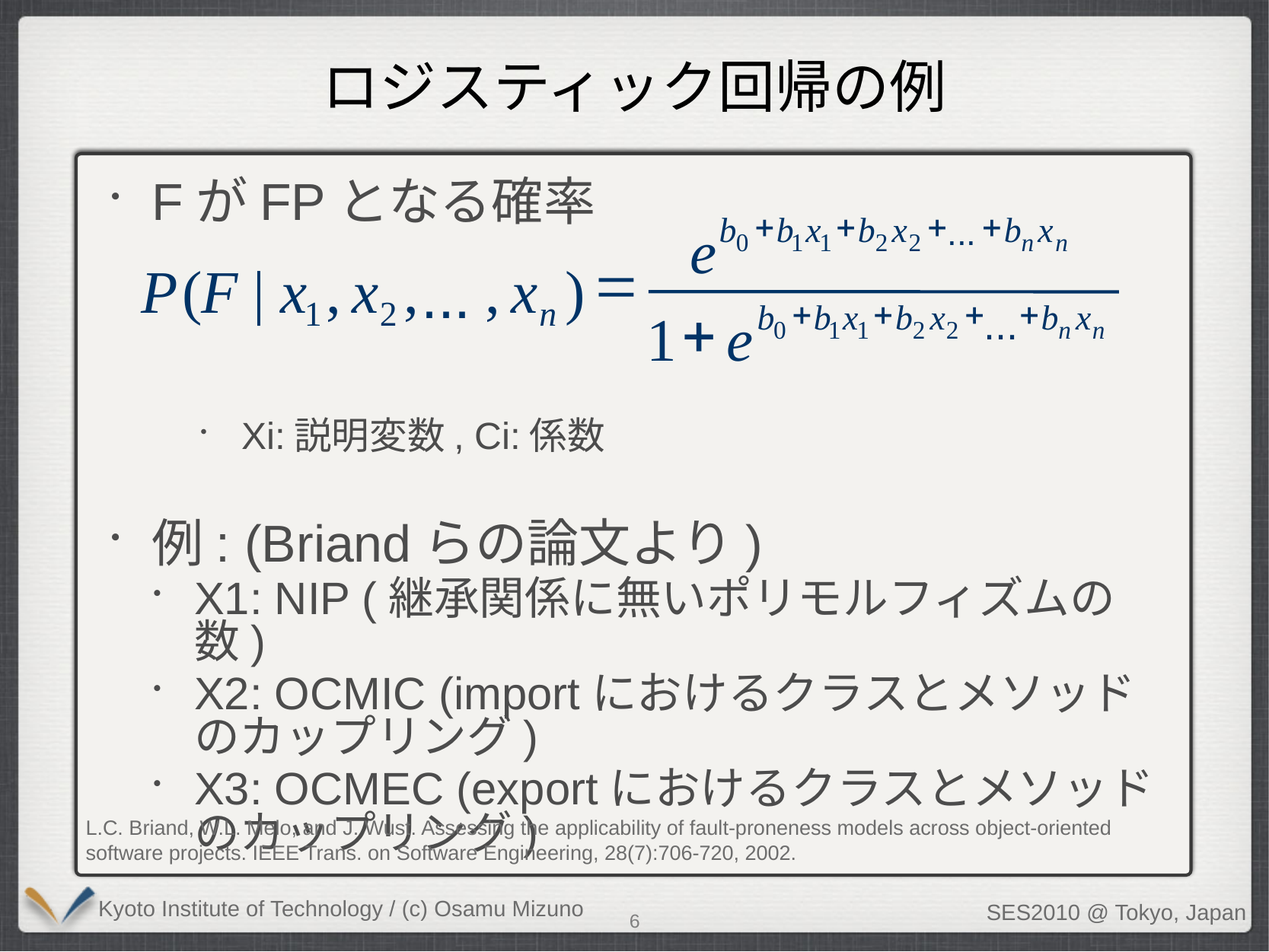

# ロジスティック回帰の例
FがFPとなる確率

Xi:説明変数, Ci:係数

例: (Briandらの論文より)
X1: NIP (継承関係に無いポリモルフィズムの数)
X2: OCMIC (importにおけるクラスとメソッドのカップリング)
X3: OCMEC (exportにおけるクラスとメソッドのカップリング)

+
+
+
+
b
b
x
b
x
b
x
...
e
0
1
1
2
2
n
n
=
P
(
F
|
x
,
x
,
,
x
)
...
1
2
n
+
+
+
+

+
b
b
x
b
x
b
x
...
1
e
0
1
1
2
2
n
n
L.C. Briand, W.L. Melo, and J. Wust. Assessing the applicability of fault-proneness models across object-oriented software projects. IEEE Trans. on Software Engineering, 28(7):706-720, 2002.
6